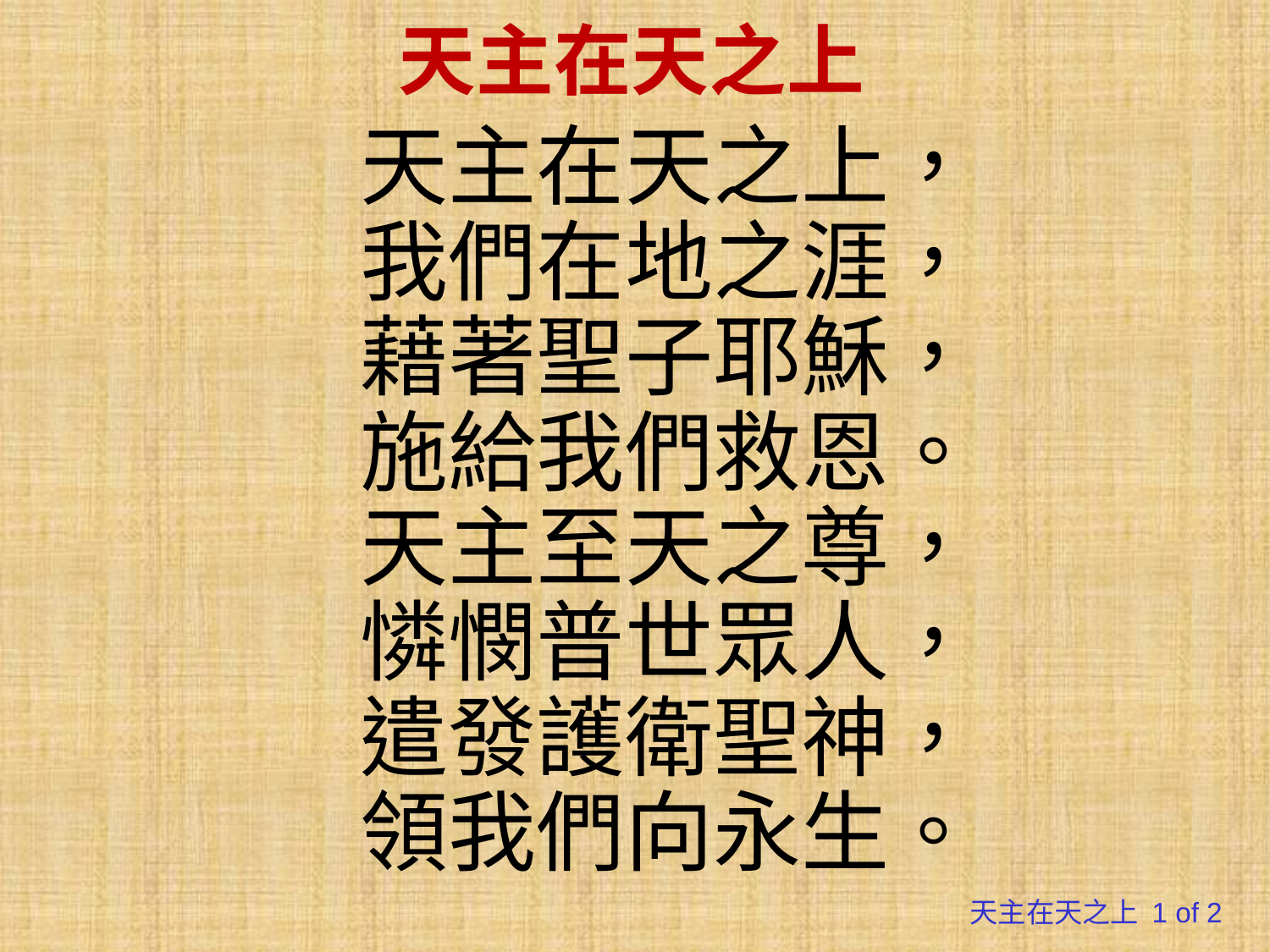

# 天主在天之上
天主在天之上，
我們在地之涯，
藉著聖子耶穌，
施給我們救恩。
天主至天之尊，
憐憫普世眾人，
遣發護衛聖神，
領我們向永生。
天主在天之上 1 of 2